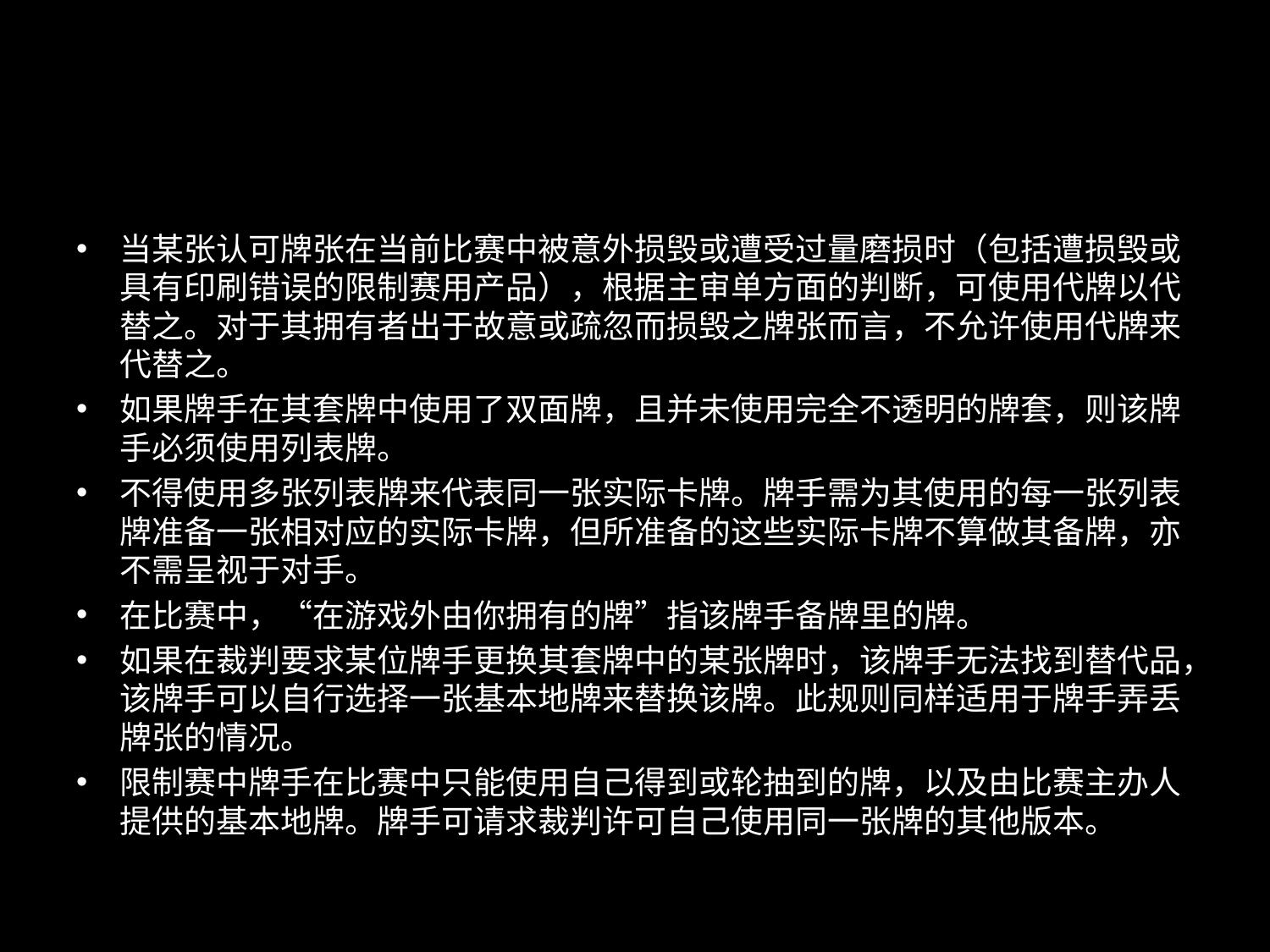

#
当某张认可牌张在当前比赛中被意外损毁或遭受过量磨损时（包括遭损毁或具有印刷错误的限制赛用产品），根据主审单方面的判断，可使用代牌以代替之。对于其拥有者出于故意或疏忽而损毁之牌张而言，不允许使用代牌来代替之。
如果牌手在其套牌中使用了双面牌，且并未使用完全不透明的牌套，则该牌手必须使用列表牌。
不得使用多张列表牌来代表同一张实际卡牌。牌手需为其使用的每一张列表牌准备一张相对应的实际卡牌，但所准备的这些实际卡牌不算做其备牌，亦不需呈视于对手。
在比赛中，“在游戏外由你拥有的牌”指该牌手备牌里的牌。
如果在裁判要求某位牌手更换其套牌中的某张牌时，该牌手无法找到替代品，该牌手可以自行选择一张基本地牌来替换该牌。此规则同样适用于牌手弄丢牌张的情况。
限制赛中牌手在比赛中只能使用自己得到或轮抽到的牌，以及由比赛主办人提供的基本地牌。牌手可请求裁判许可自己使用同一张牌的其他版本。